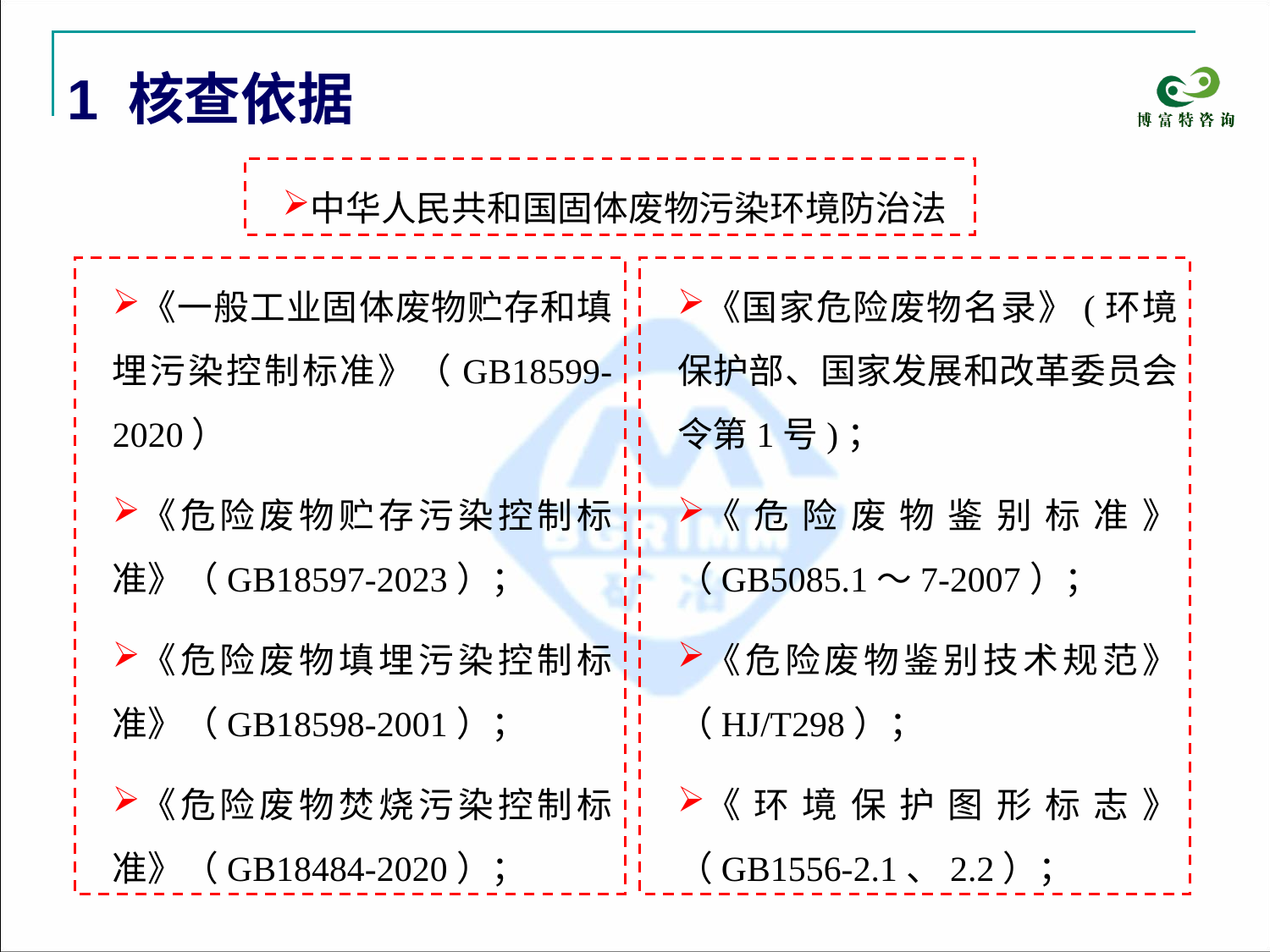

1 核查依据
中华人民共和国固体废物污染环境防治法
《一般工业固体废物贮存和填埋污染控制标准》（GB18599-2020）
《危险废物贮存污染控制标准》（GB18597-2023）；
《危险废物填埋污染控制标准》（GB18598-2001）；
《危险废物焚烧污染控制标准》（GB18484-2020）；
《国家危险废物名录》(环境保护部、国家发展和改革委员会令第1号)；
《危险废物鉴别标准》（GB5085.1～7-2007）；
《危险废物鉴别技术规范》（HJ/T298）；
《环境保护图形标志》（GB1556-2.1、2.2）；